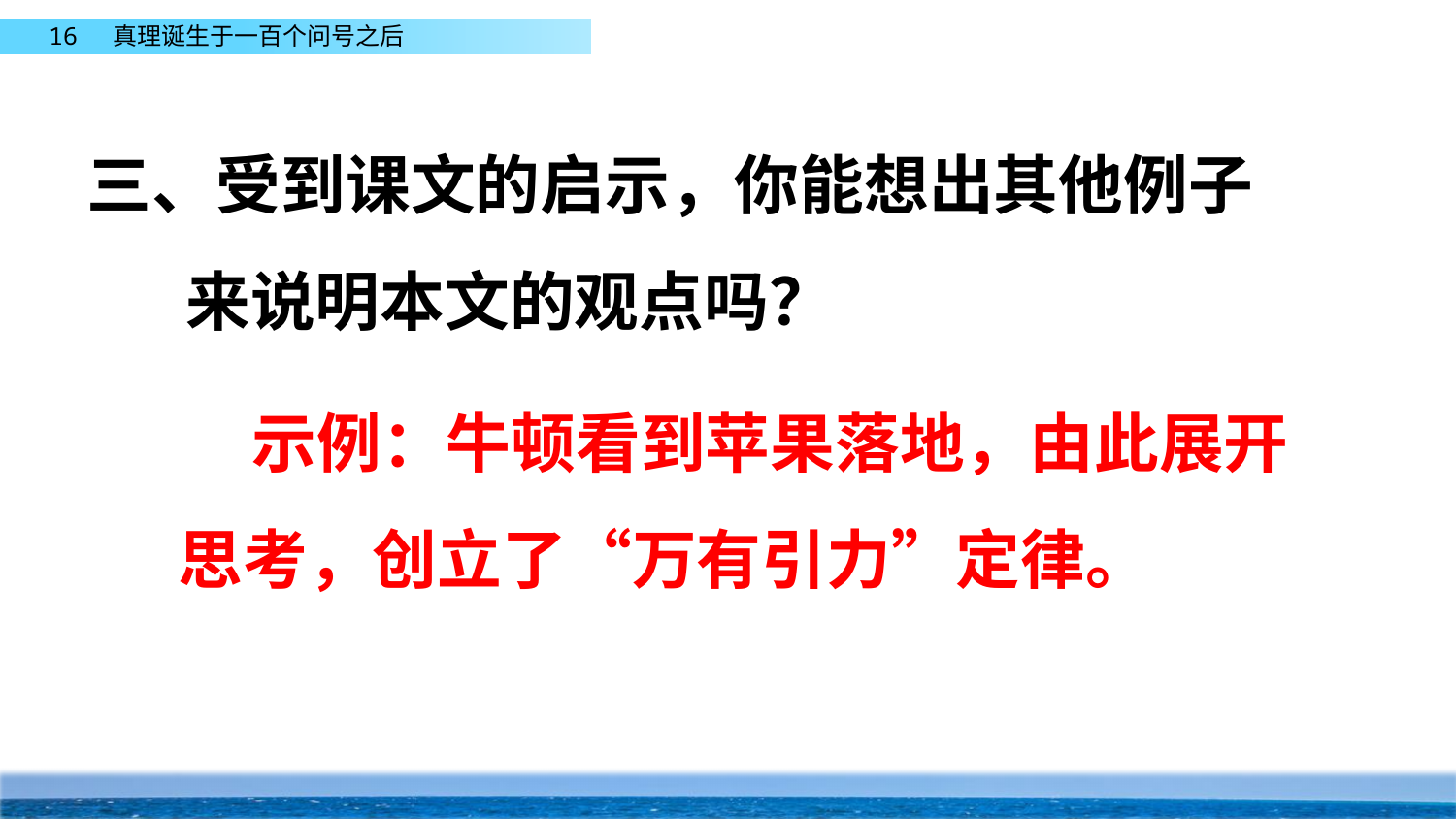

三、受到课文的启示，你能想出其他例子来说明本文的观点吗？
    示例：牛顿看到苹果落地，由此展开思考，创立了“万有引力”定律。